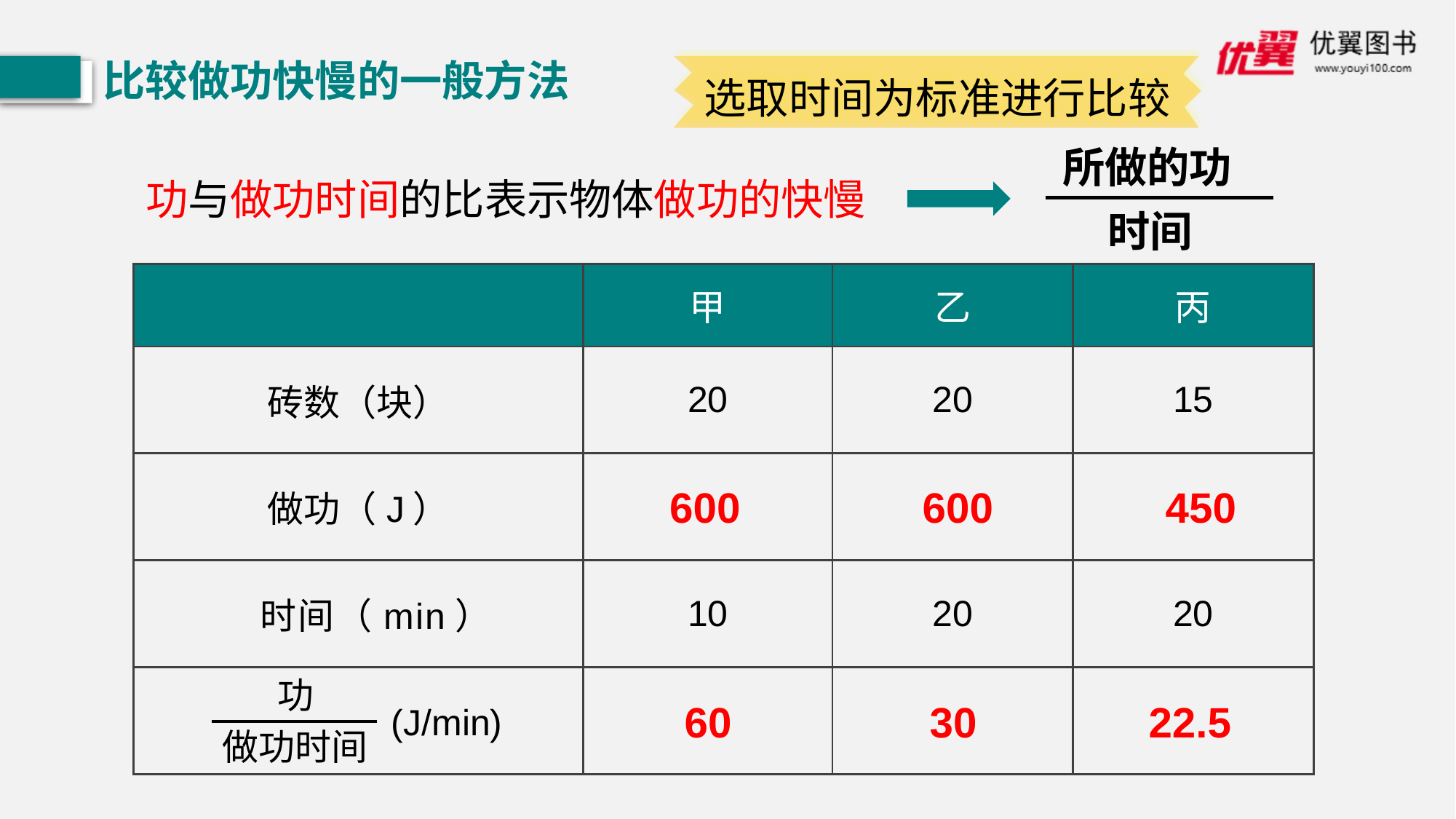

比较做功快慢的一般方法

选取时间为标准进行比较
所做的功
时间
功与做功时间的比表示物体做功的快慢

|  | 甲 | 乙 | 丙 |
| --- | --- | --- | --- |
| 砖数（块） | 20 | 20 | 15 |
| 做功（J） |  |  |  |
| 时间（min） | 10 | 20 | 20 |
|  |  |  |  |
600
600
450
功
做功时间
(J/min)
60
30
22.5